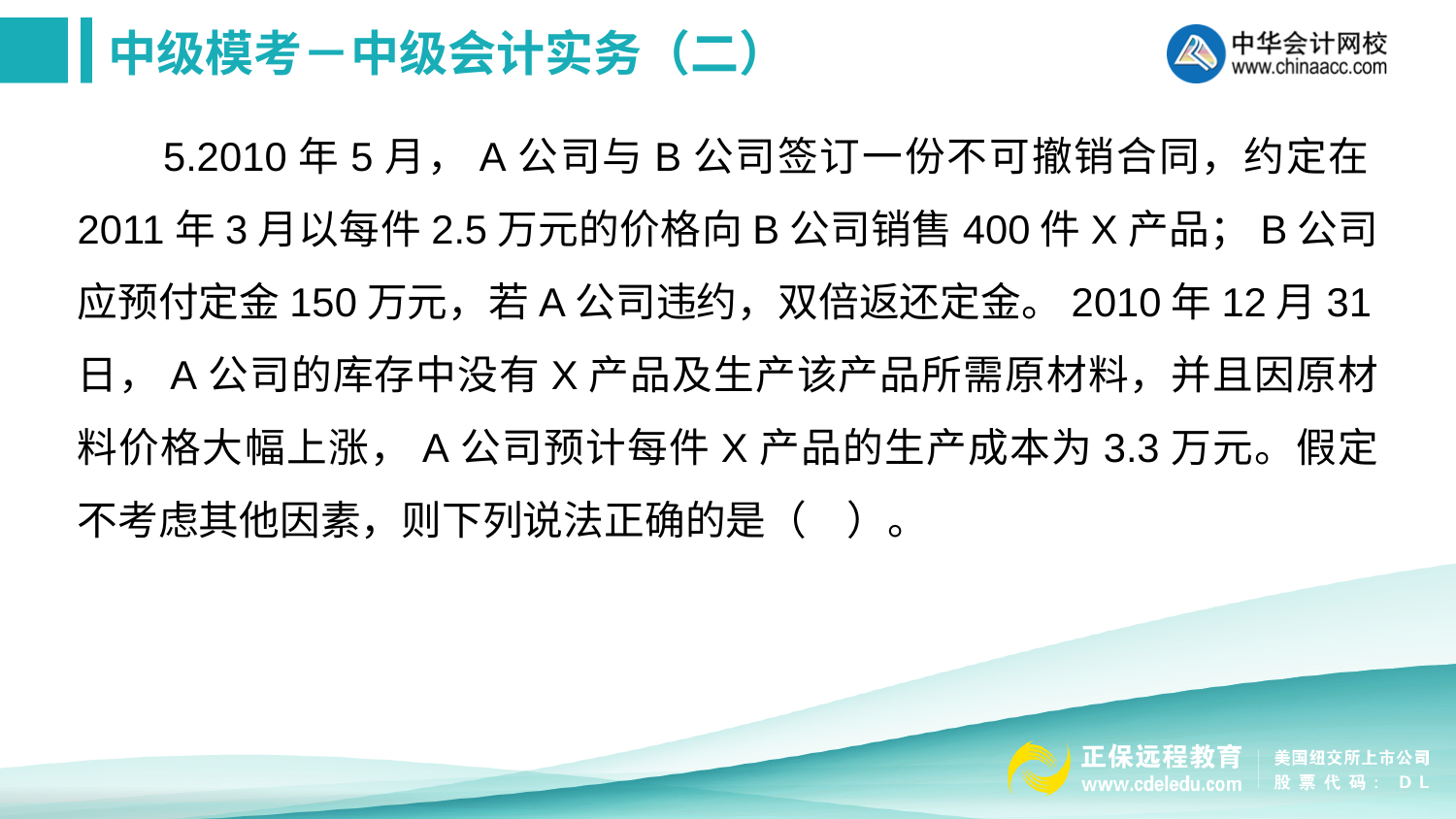

5.2010年5月，A公司与B公司签订一份不可撤销合同，约定在2011年3月以每件2.5万元的价格向B公司销售400件X产品；B公司应预付定金150万元，若A公司违约，双倍返还定金。2010年12月31日，A公司的库存中没有X产品及生产该产品所需原材料，并且因原材料价格大幅上涨，A公司预计每件X产品的生产成本为3.3万元。假定不考虑其他因素，则下列说法正确的是（　）。